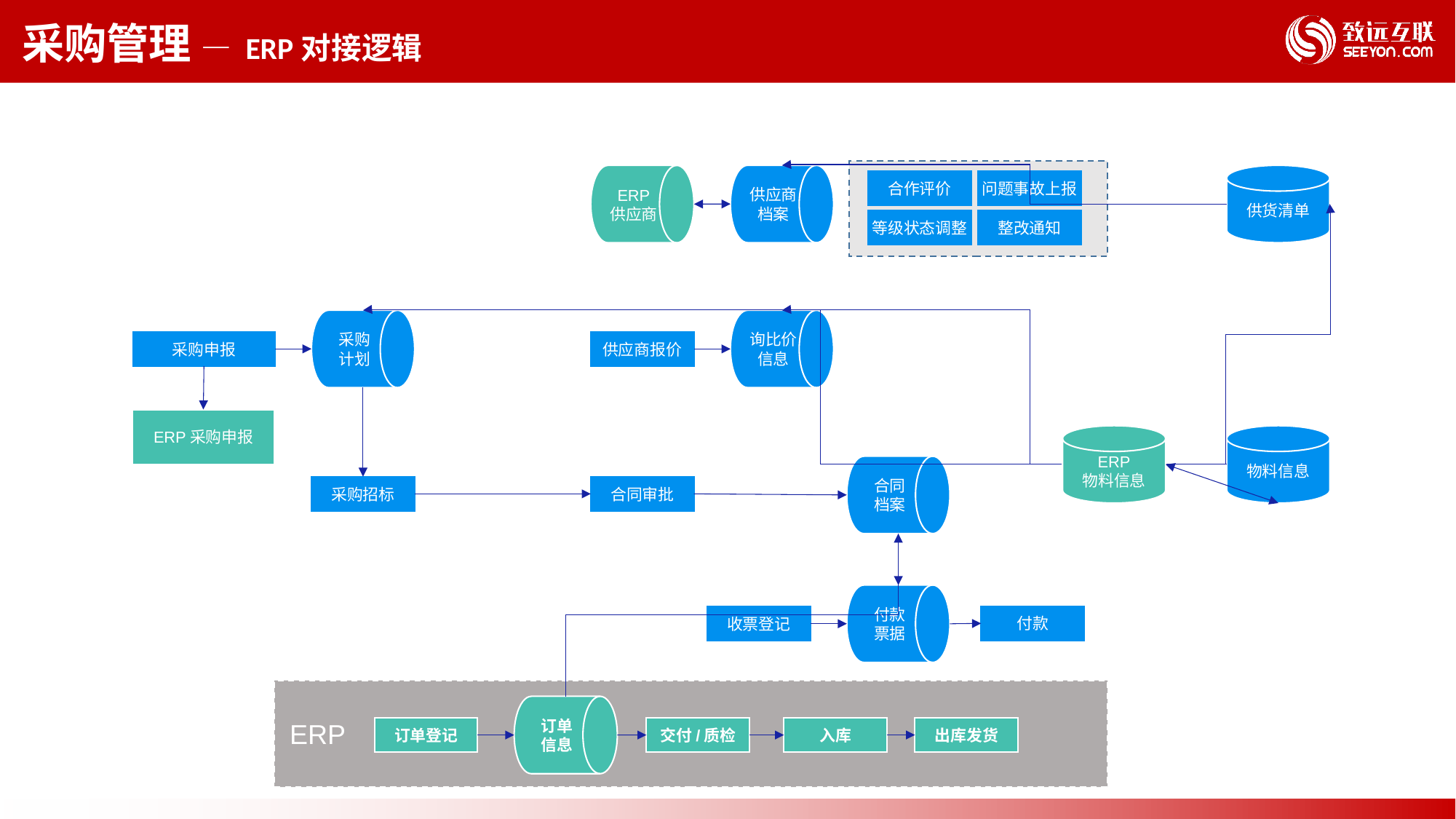

采购管理 — ERP对接逻辑

供应商档案
供货清单
ERP
供应商
合作评价
问题事故上报
等级状态调整
整改通知
采购
计划
询比价信息
供应商报价
采购申报
ERP采购申报
ERP
物料信息
物料信息
合同
档案
采购招标
合同审批
付款
票据
付款
收票登记
  ERP
订单
信息
交付/质检
入库
出库发货
订单登记